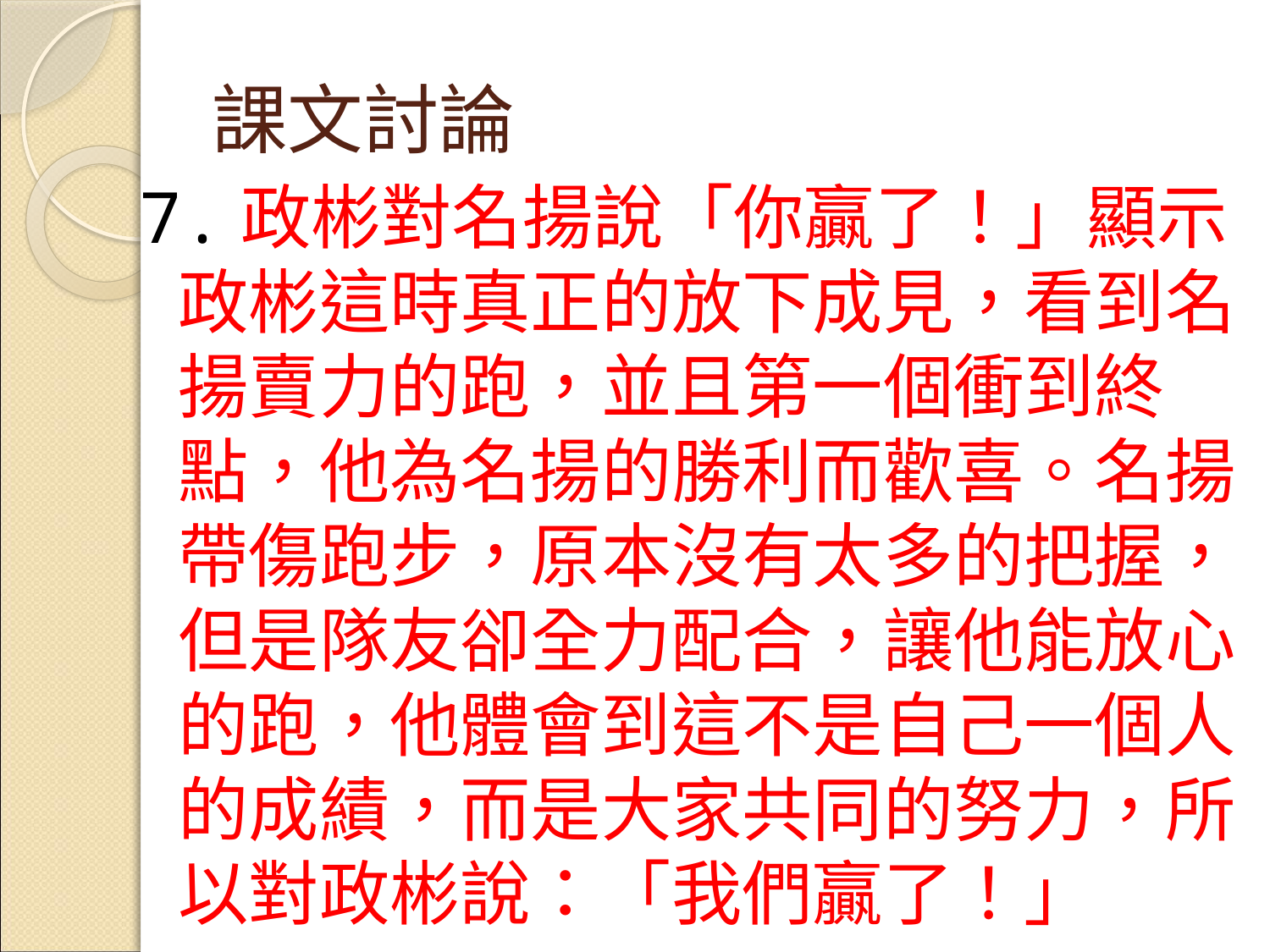

課文討論
7.政彬對名揚說「你贏了！」顯示政彬這時真正的放下成見，看到名揚賣力的跑，並且第一個衝到終點，他為名揚的勝利而歡喜。名揚帶傷跑步，原本沒有太多的把握，但是隊友卻全力配合，讓他能放心的跑，他體會到這不是自己一個人的成績，而是大家共同的努力，所以對政彬說：「我們贏了！」